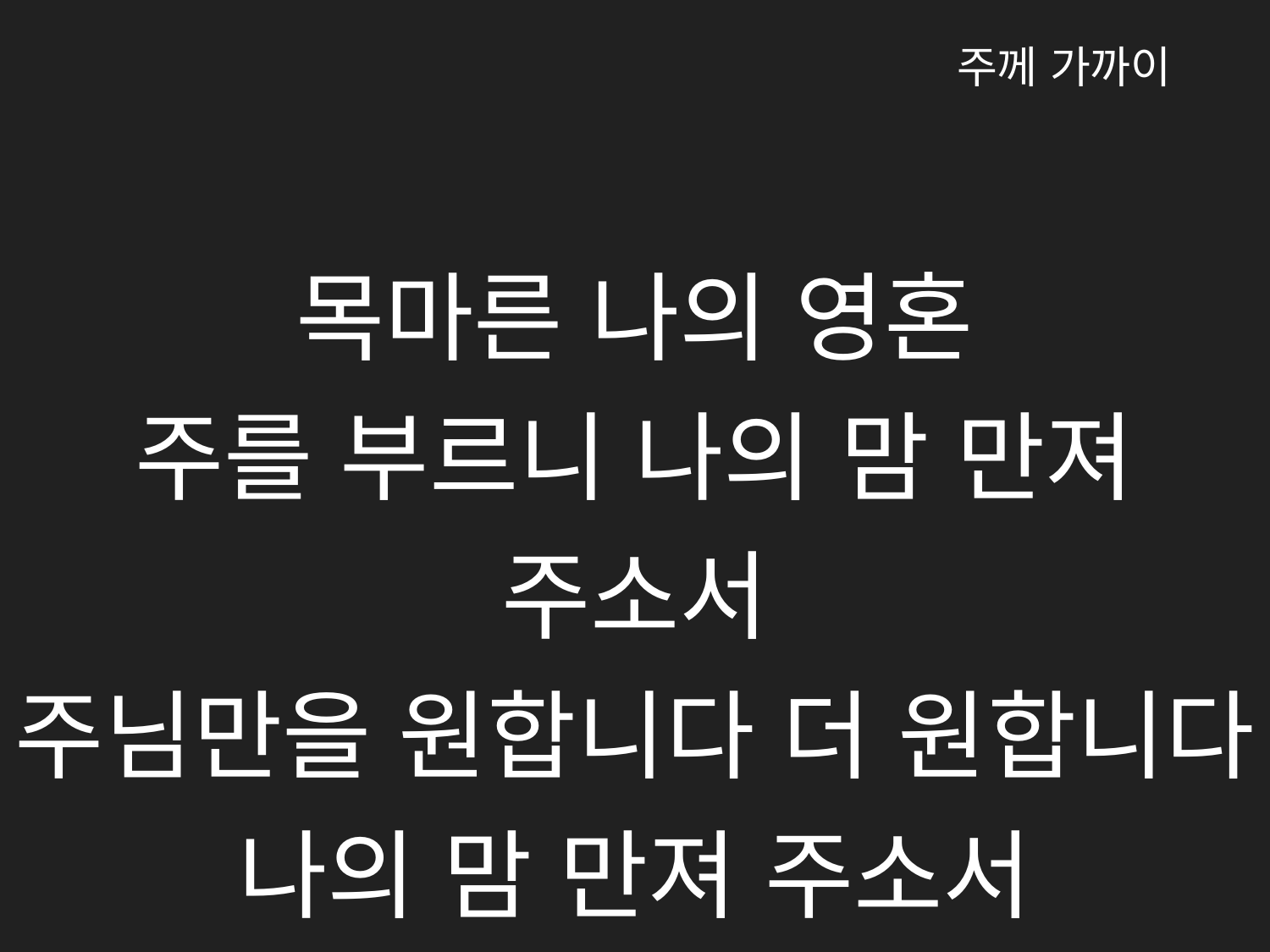

주께 가까이
목마른 나의 영혼
주를 부르니 나의 맘 만져 주소서
주님만을 원합니다 더 원합니다
나의 맘 만져 주소서